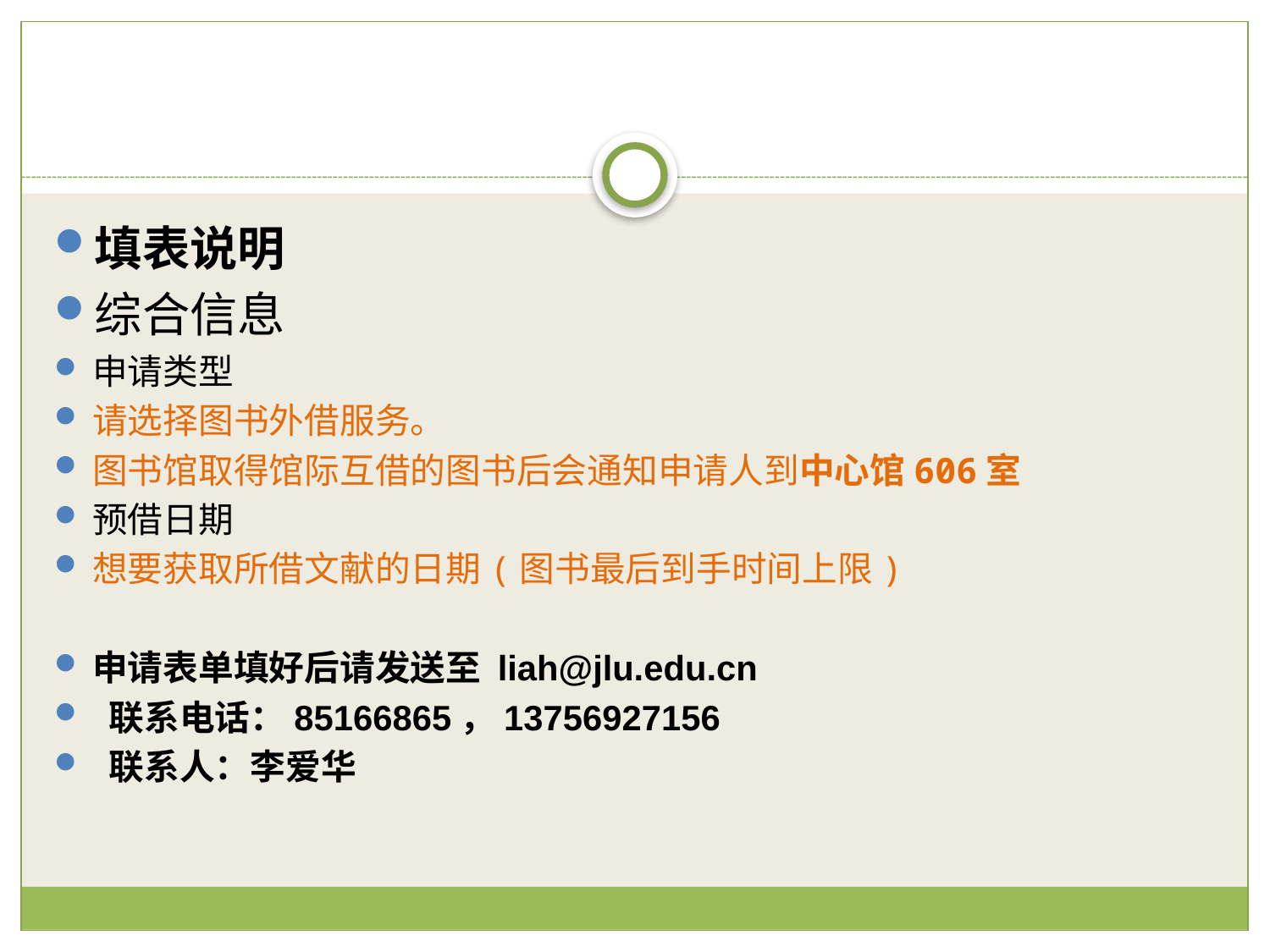

#
填表说明
综合信息
申请类型
请选择图书外借服务。
图书馆取得馆际互借的图书后会通知申请人到中心馆606室
预借日期
想要获取所借文献的日期(图书最后到手时间上限)

申请表单填好后请发送至 liah@jlu.edu.cn
 联系电话：85166865，13756927156
 联系人：李爱华